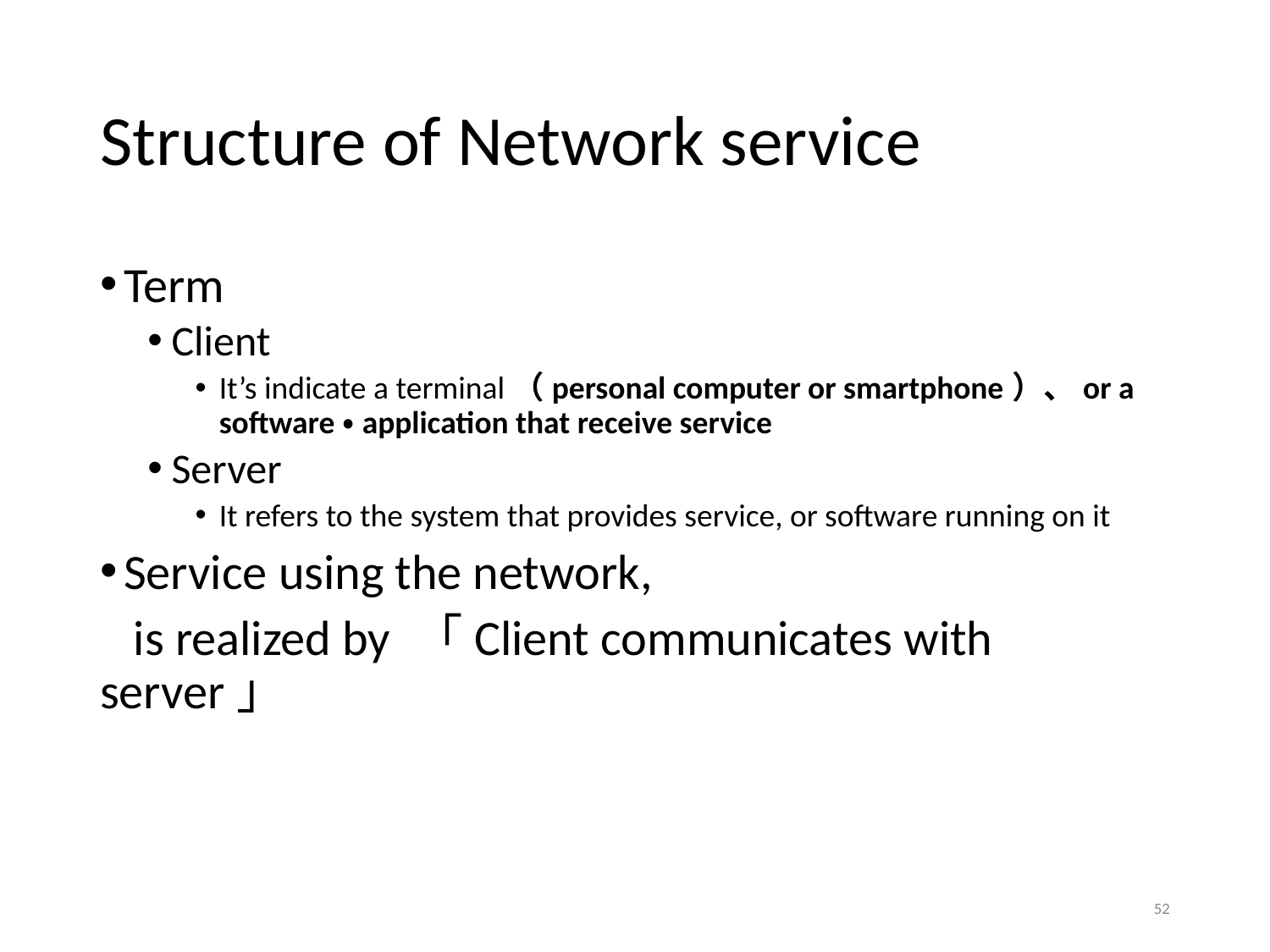

# Structure of Network service
Term
Client
It’s indicate a terminal（personal computer or smartphone）、or a software・application that receive service
Server
It refers to the system that provides service, or software running on it
Service using the network,
   is realized by 「Client communicates with server」
52